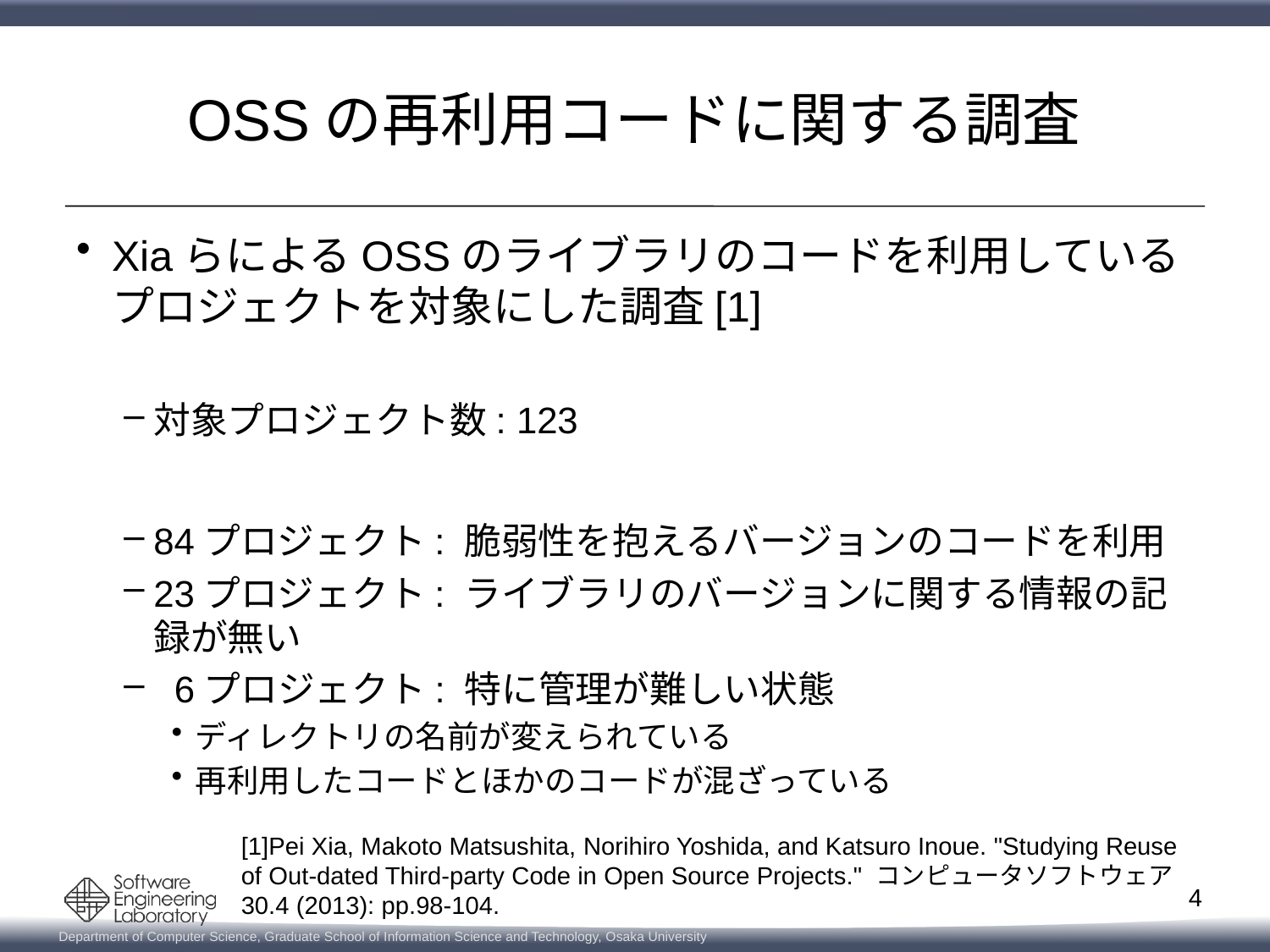

# OSSの再利用コードに関する調査
XiaらによるOSSのライブラリのコードを利用しているプロジェクトを対象にした調査[1]

対象プロジェクト数: 123

84プロジェクト: 脆弱性を抱えるバージョンのコードを利用
23プロジェクト: ライブラリのバージョンに関する情報の記録が無い
  6プロジェクト: 特に管理が難しい状態
ディレクトリの名前が変えられている
再利用したコードとほかのコードが混ざっている
[1]Pei Xia, Makoto Matsushita, Norihiro Yoshida, and Katsuro Inoue. "Studying Reuse of Out-dated Third-party Code in Open Source Projects." コンピュータソフトウェア 30.4 (2013): pp.98-104.
4